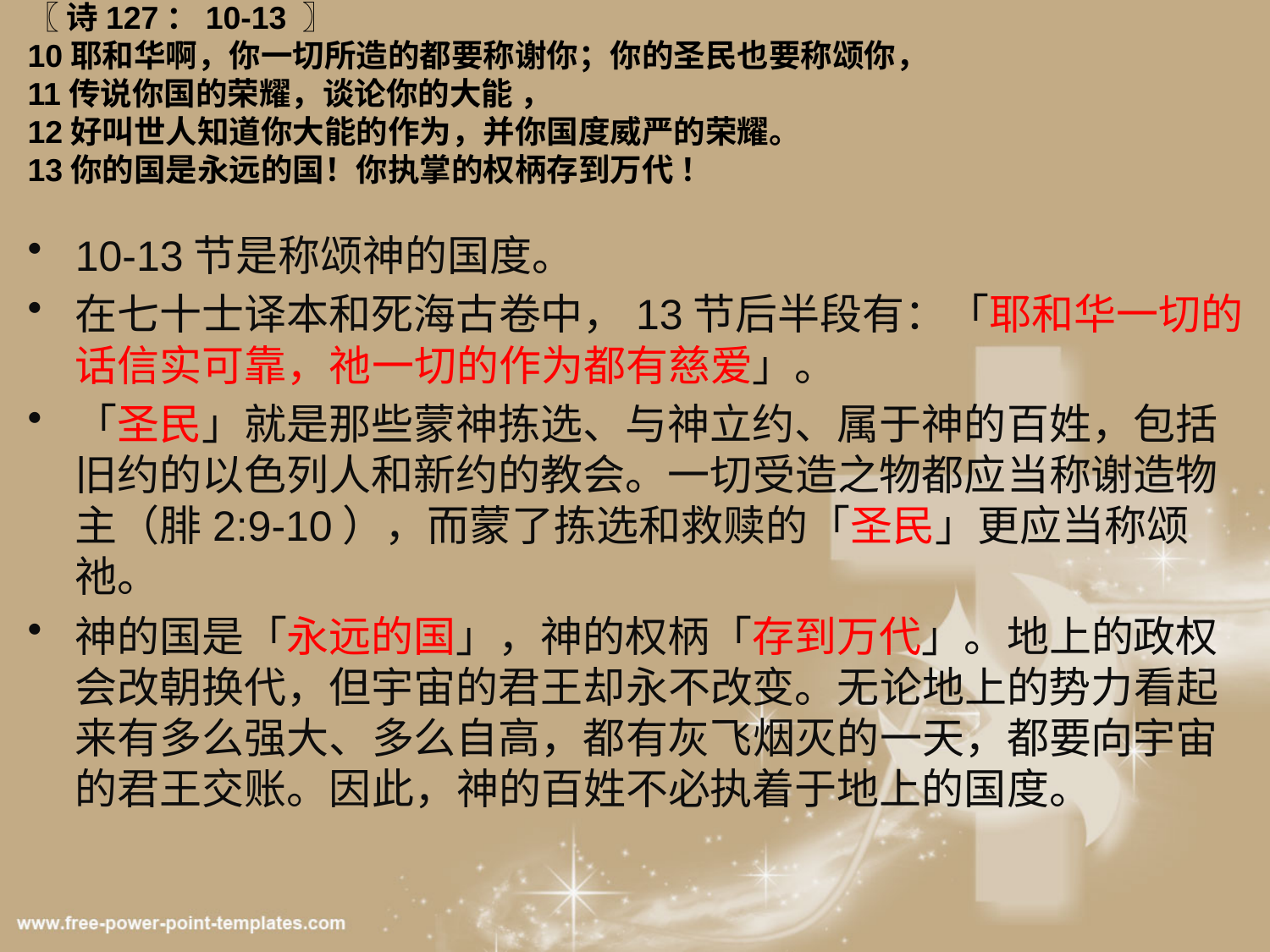

# 〖 诗127：10-13 〗 10耶和华啊，你一切所造的都要称谢你；你的圣民也要称颂你， 11传说你国的荣耀，谈论你的大能 ， 12好叫世人知道你大能的作为，并你国度威严的荣耀。 13你的国是永远的国！你执掌的权柄存到万代 ！
10-13节是称颂神的国度。
在七十士译本和死海古卷中，13节后半段有：「耶和华一切的话信实可靠，祂一切的作为都有慈爱」。
「圣民」就是那些蒙神拣选、与神立约、属于神的百姓，包括旧约的以色列人和新约的教会。一切受造之物都应当称谢造物主（腓2:9-10），而蒙了拣选和救赎的「圣民」更应当称颂祂。
神的国是「永远的国」，神的权柄「存到万代」。地上的政权会改朝换代，但宇宙的君王却永不改变。无论地上的势力看起来有多么强大、多么自高，都有灰飞烟灭的一天，都要向宇宙的君王交账。因此，神的百姓不必执着于地上的国度。